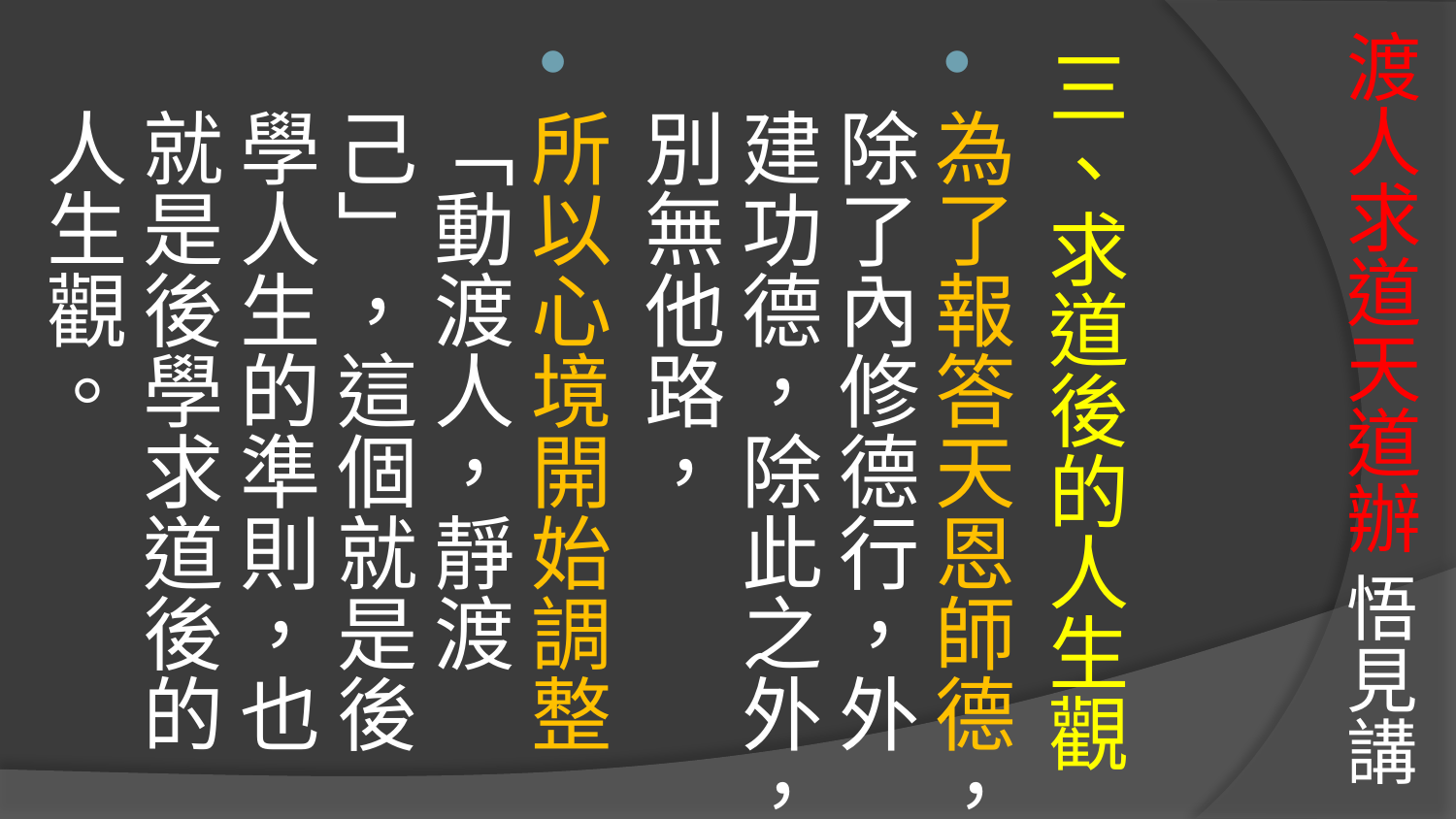

# 渡人求道天道辦 悟見講
三、求道後的人生觀
為了報答天恩師德，除了內修德行，外建功德，除此之外，別無他路，
所以心境開始調整「動渡人，靜渡己」，這個就是後學人生的準則，也就是後學求道後的人生觀。